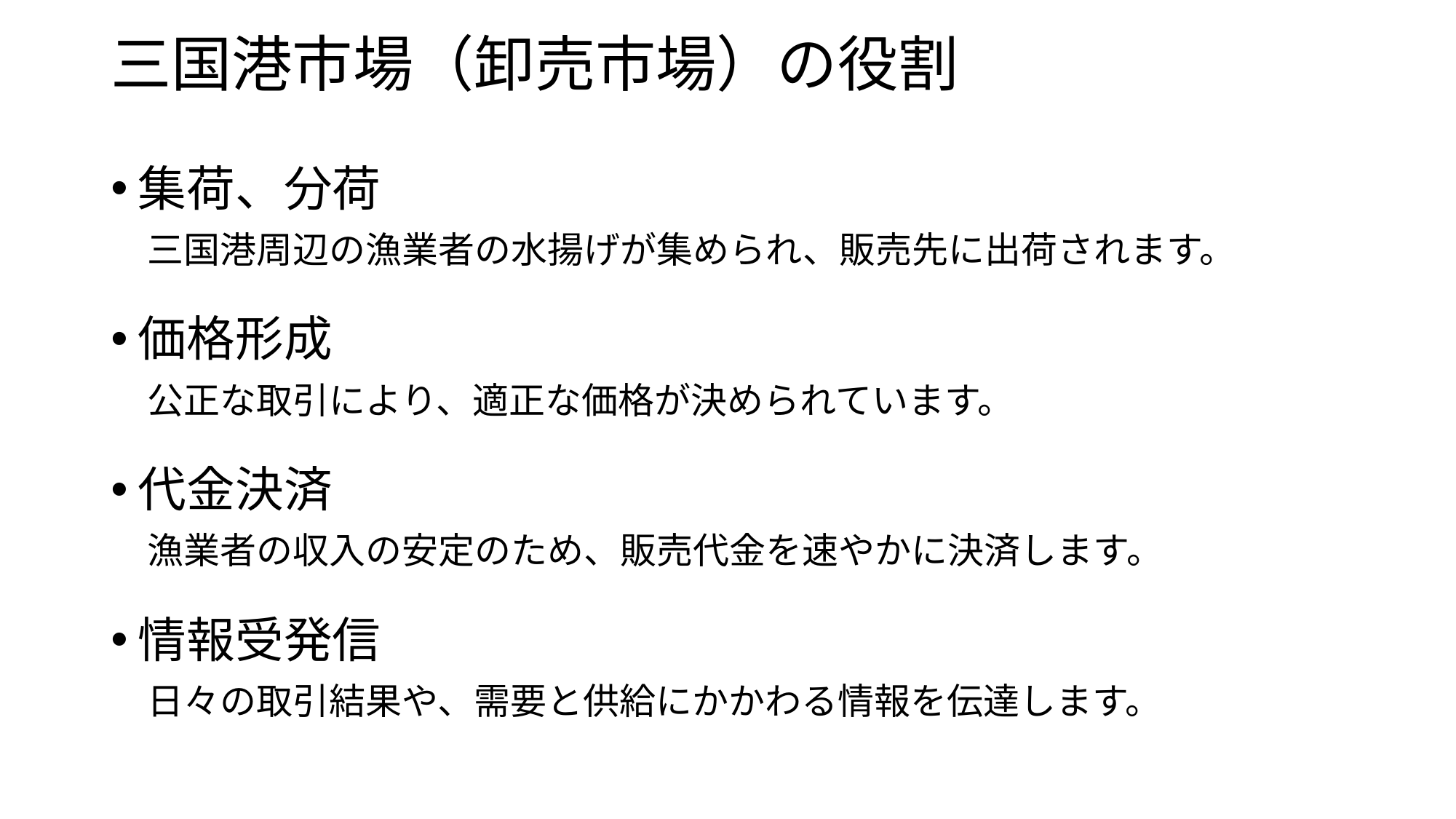

# 三国港市場（卸売市場）の役割
集荷、分荷
　三国港周辺の漁業者の水揚げが集められ、販売先に出荷されます。

価格形成
　公正な取引により、適正な価格が決められています。

代金決済
　漁業者の収入の安定のため、販売代金を速やかに決済します。

情報受発信
　日々の取引結果や、需要と供給にかかわる情報を伝達します。